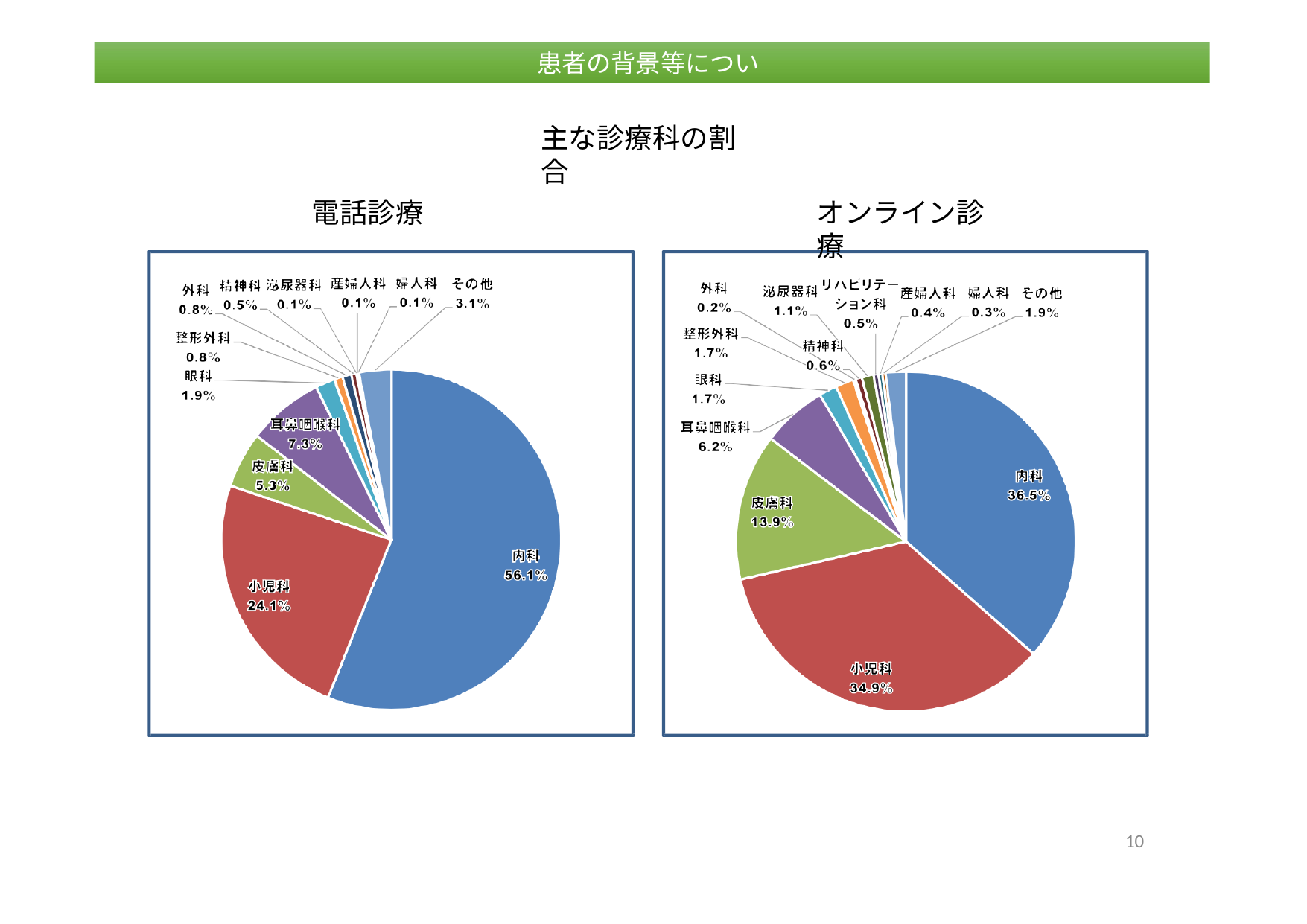

患者の背景等について
患者の背景等について
主な診療科の割合
電話診療
オンライン診療

10